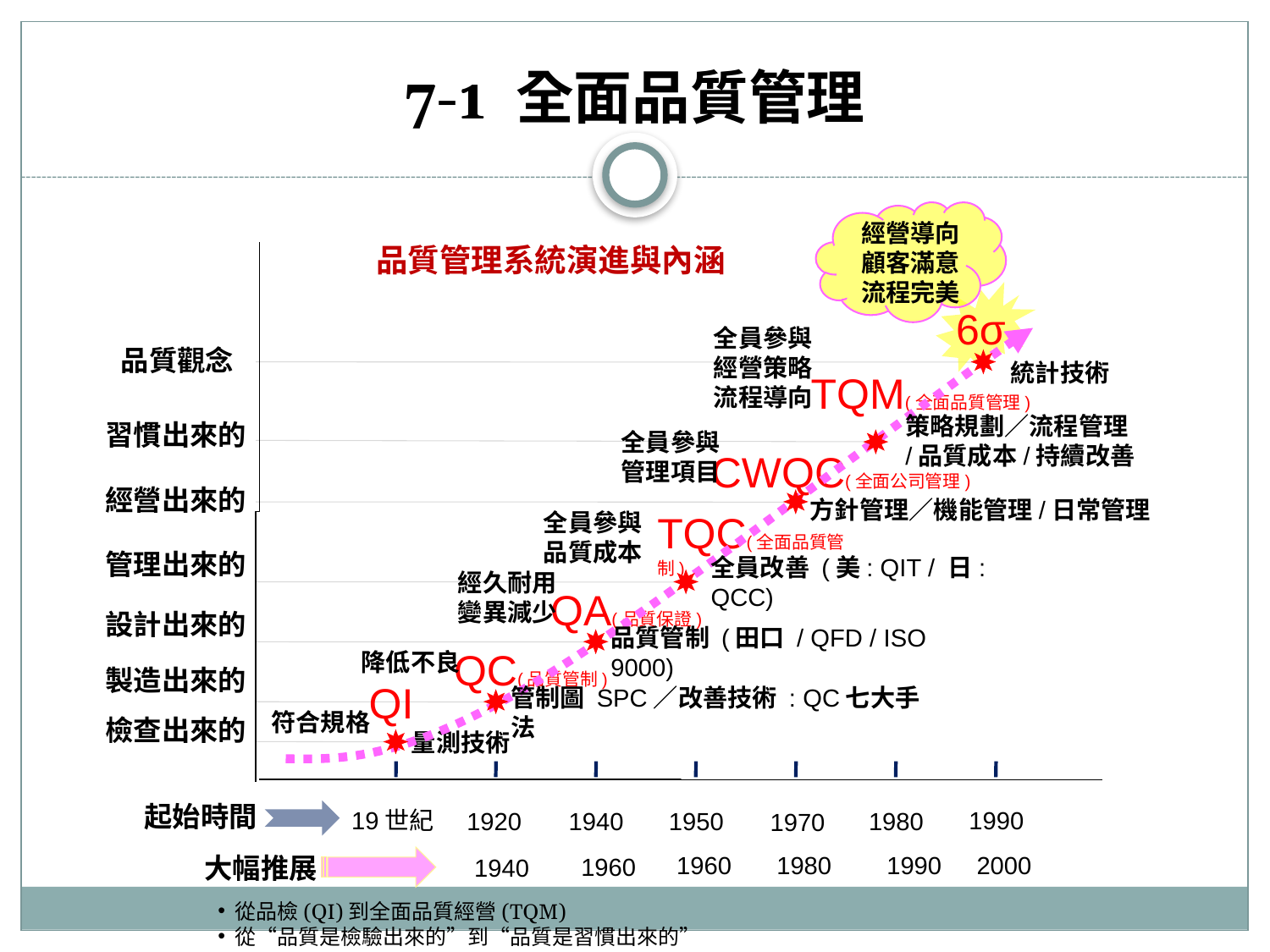

# 7-1 全面品質管理

經營導向
顧客滿意
流程完美
品質管理系統演進與內涵
品質觀念
習慣出來的
經營出來的
管理出來的
設計出來的
製造出來的
檢查出來的

6σ
全員參與
經營策略
流程導向

統計技術

TQM(全面品質管理)

策略規劃／流程管理
/品質成本/持續改善
全員參與
管理項目

CWQC(全面公司管理)
方針管理／機能管理/日常管理

全員參與
品質成本
TQC(全面品質管制)
全員改善 (美: QIT / 日: QCC)
經久耐用
變異減少

QA(品質保證)

品質管制 (田口 / QFD / ISO 9000)

QC(品質管制)

降低不良
QI
管制圖 SPC／改善技術 : QC七大手法

符合規格
量測技術

起始時間
19世紀
1990

1920
1940
1950
1980
1970
大幅推展
1960
1980
1990
2000
1960

1940
 從品檢(QI)到全面品質經營(TQM)
 從“品質是檢驗出來的”到“品質是習慣出來的”